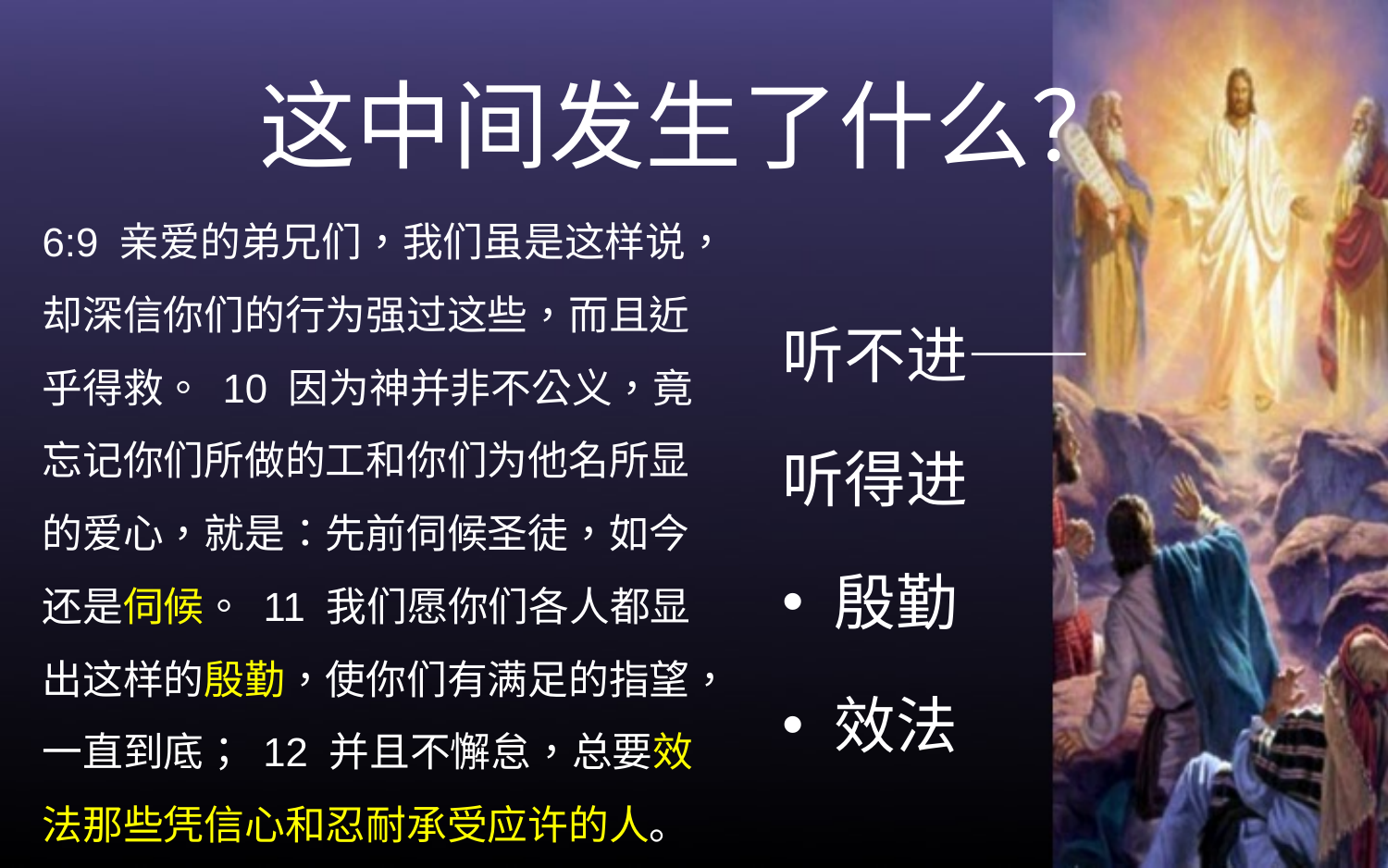

# 这中间发生了什么？
6:9 亲爱的弟兄们，我们虽是这样说，却深信你们的行为强过这些，而且近乎得救。 10 因为神并非不公义，竟忘记你们所做的工和你们为他名所显的爱心，就是：先前伺候圣徒，如今还是伺候。 11 我们愿你们各人都显出这样的殷勤，使你们有满足的指望，一直到底； 12 并且不懈怠，总要效法那些凭信心和忍耐承受应许的人。
听不进——
听得进
殷勤
效法